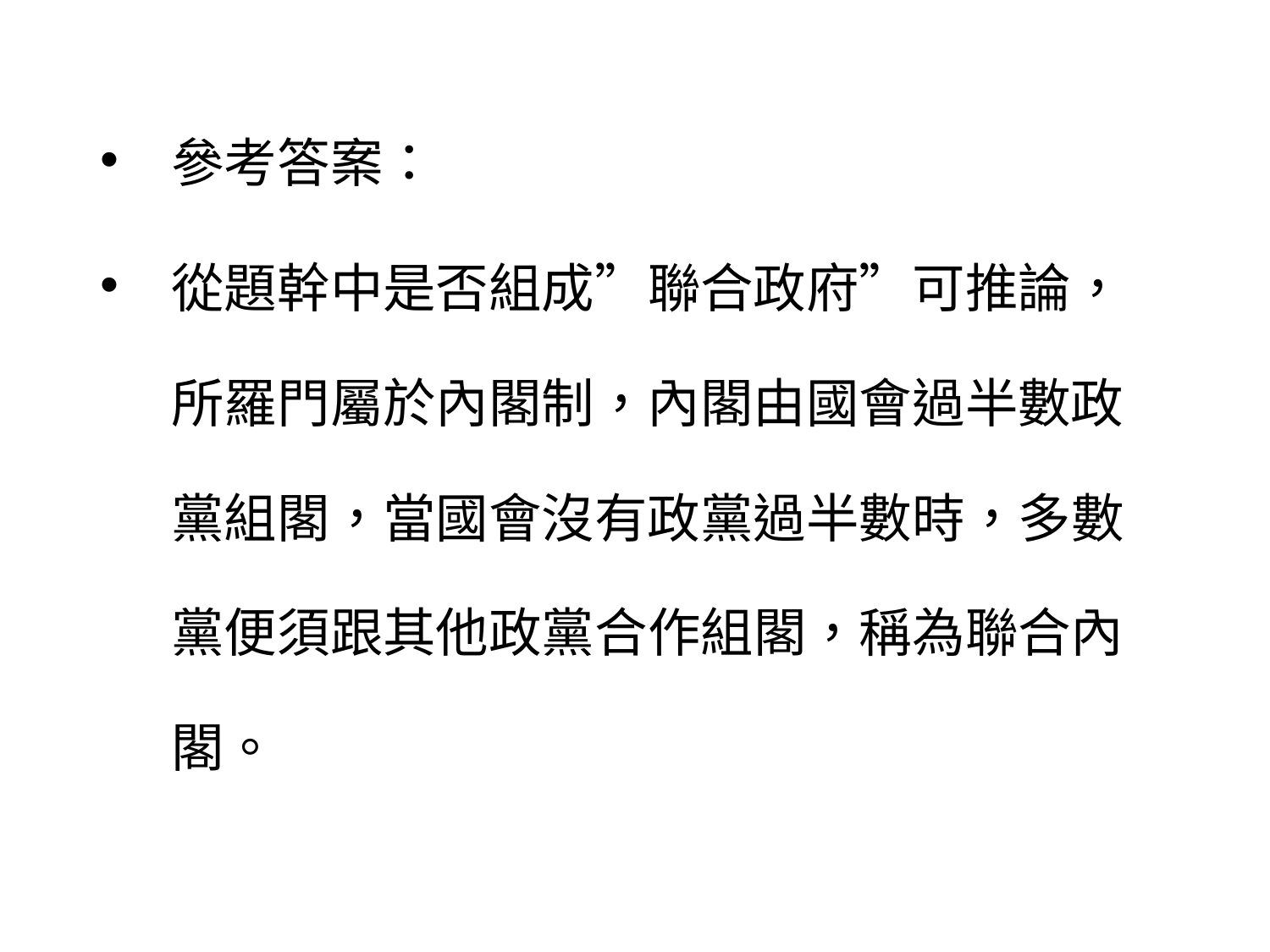

參考答案：
從題幹中是否組成”聯合政府”可推論，所羅門屬於內閣制，內閣由國會過半數政黨組閣，當國會沒有政黨過半數時，多數黨便須跟其他政黨合作組閣，稱為聯合內閣。